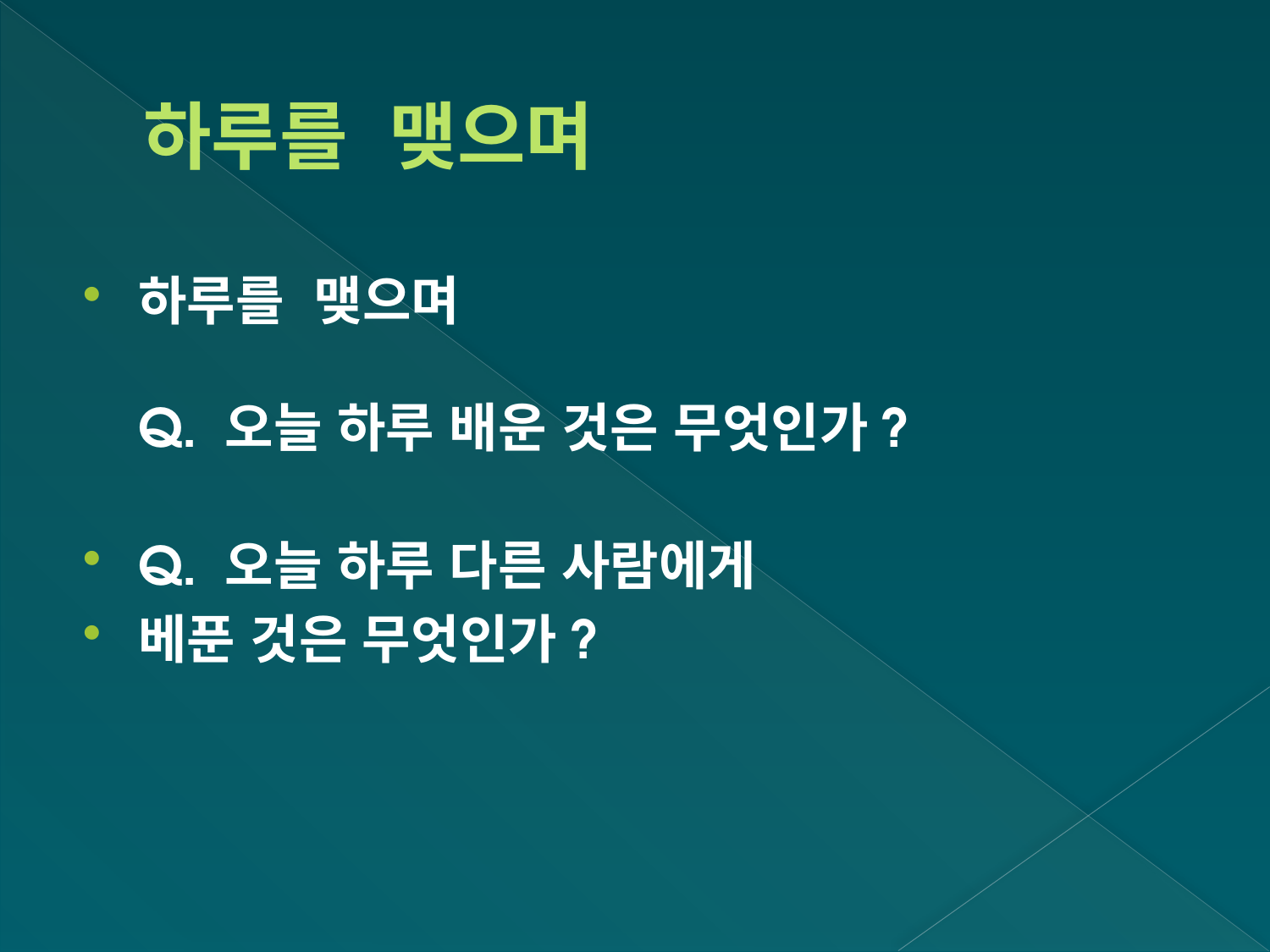

# 하루를  맺으며
하루를  맺으며
Q. 오늘 하루 배운 것은 무엇인가?
Q. 오늘 하루 다른 사람에게
베푼 것은 무엇인가?